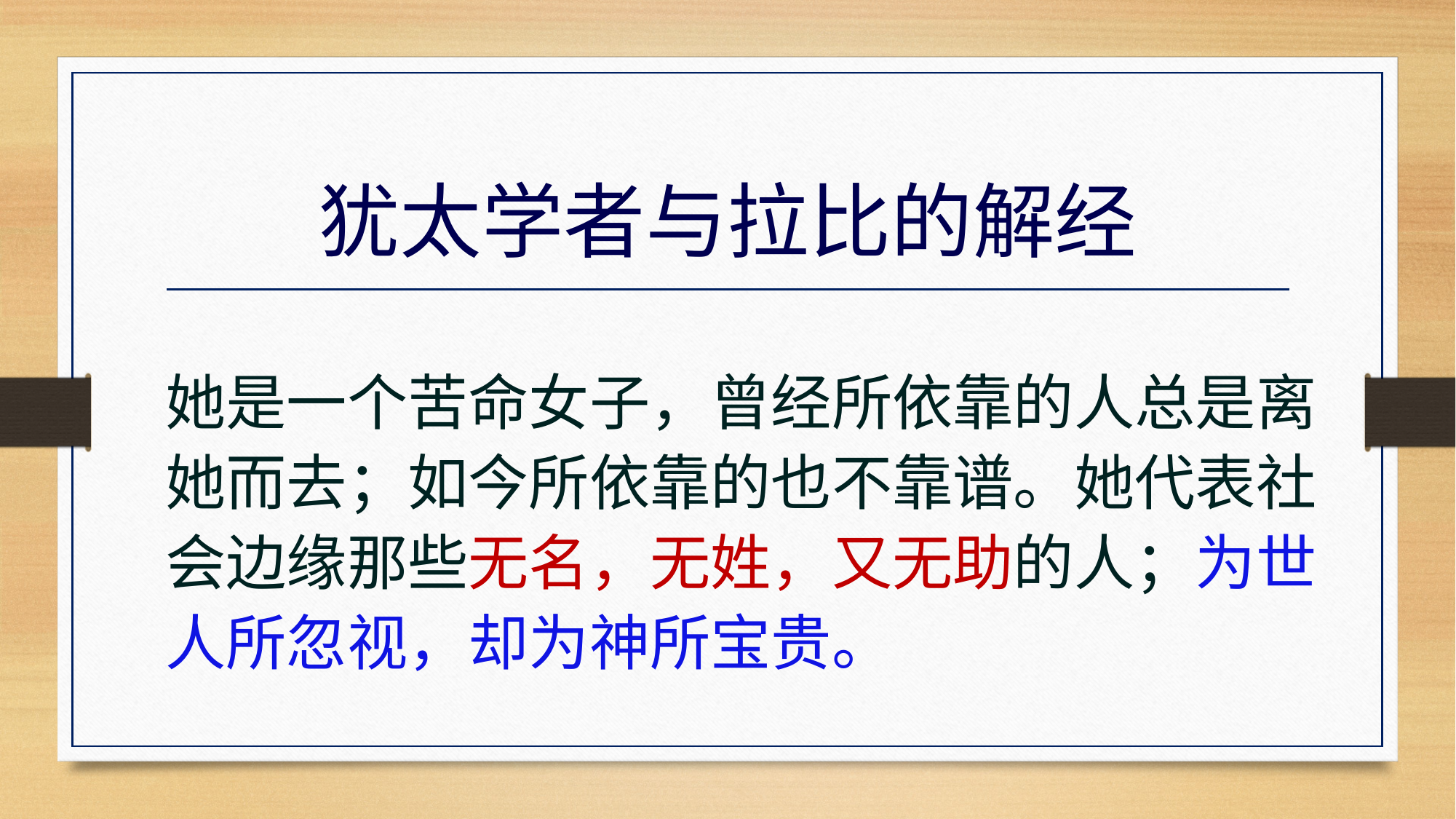

# 犹太学者与拉比的解经
她是一个苦命女子，曾经所依靠的人总是离她而去；如今所依靠的也不靠谱。她代表社会边缘那些无名，无姓，又无助的人；为世人所忽视，却为神所宝贵。